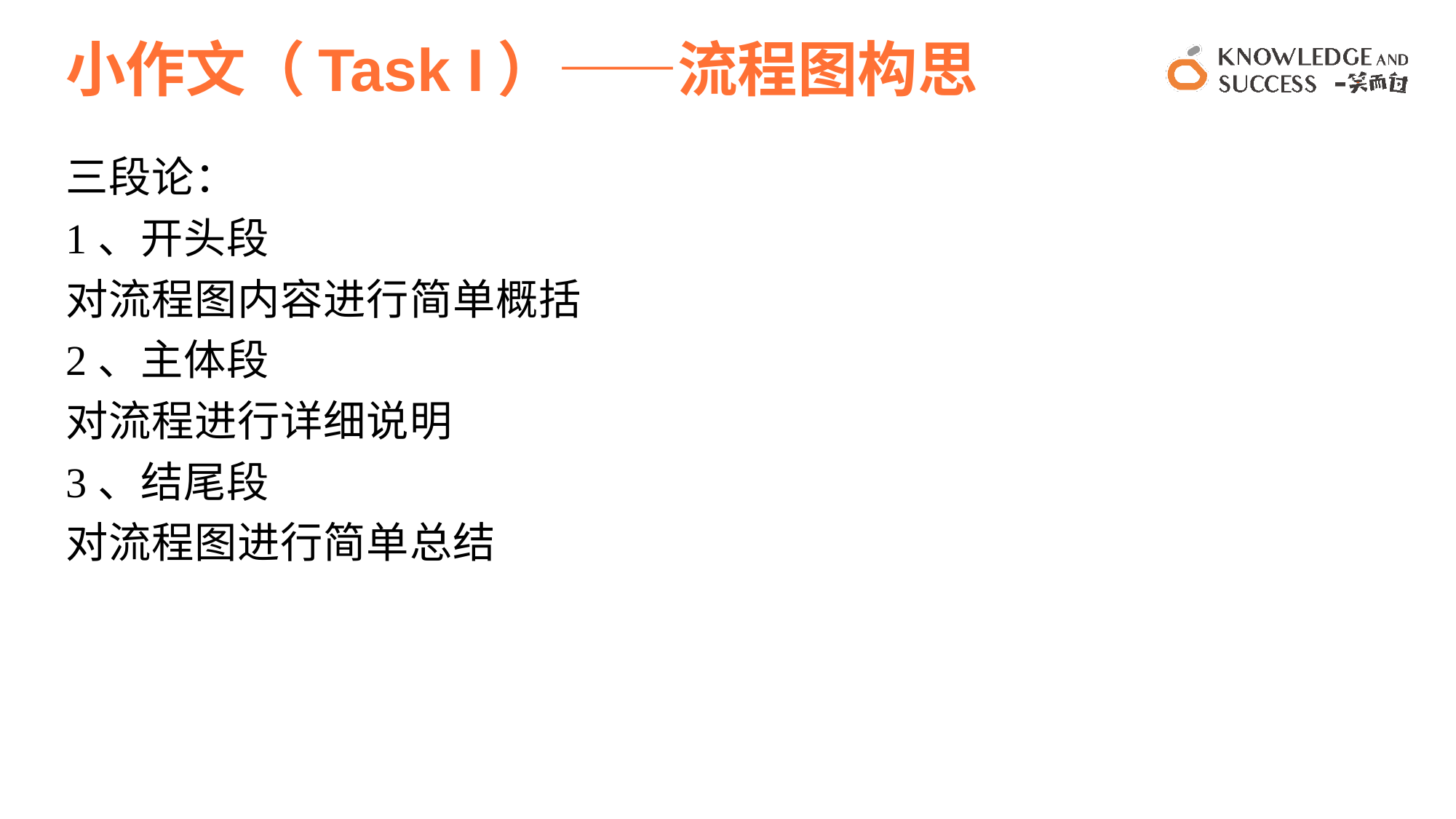

# 小作文（Task I）——流程图构思
三段论：
1、开头段
对流程图内容进行简单概括
2、主体段
对流程进行详细说明
3、结尾段
对流程图进行简单总结
35